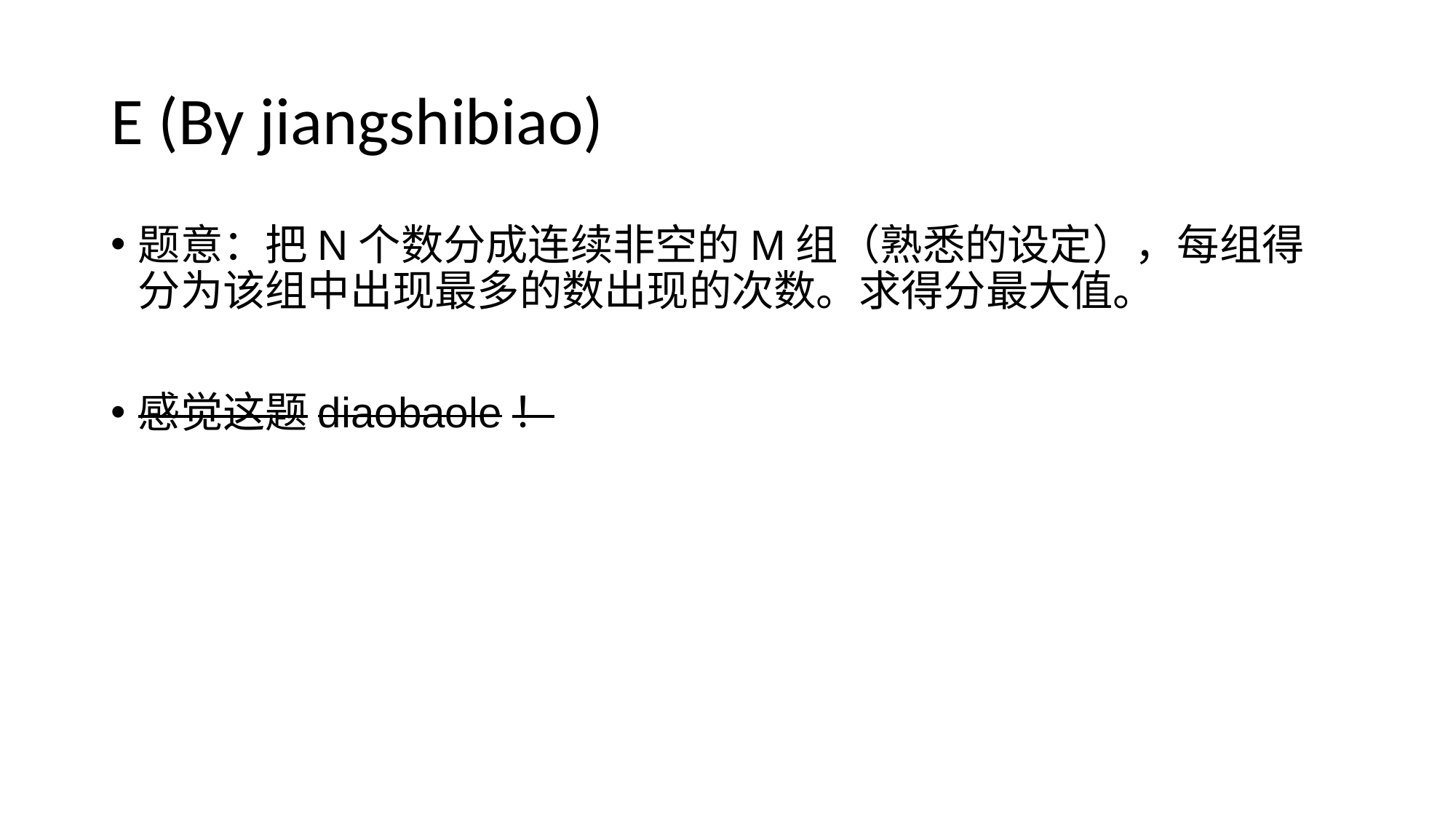

# E (By jiangshibiao)
题意：把N个数分成连续非空的M组（熟悉的设定），每组得分为该组中出现最多的数出现的次数。求得分最大值。

感觉这题diaobaole！